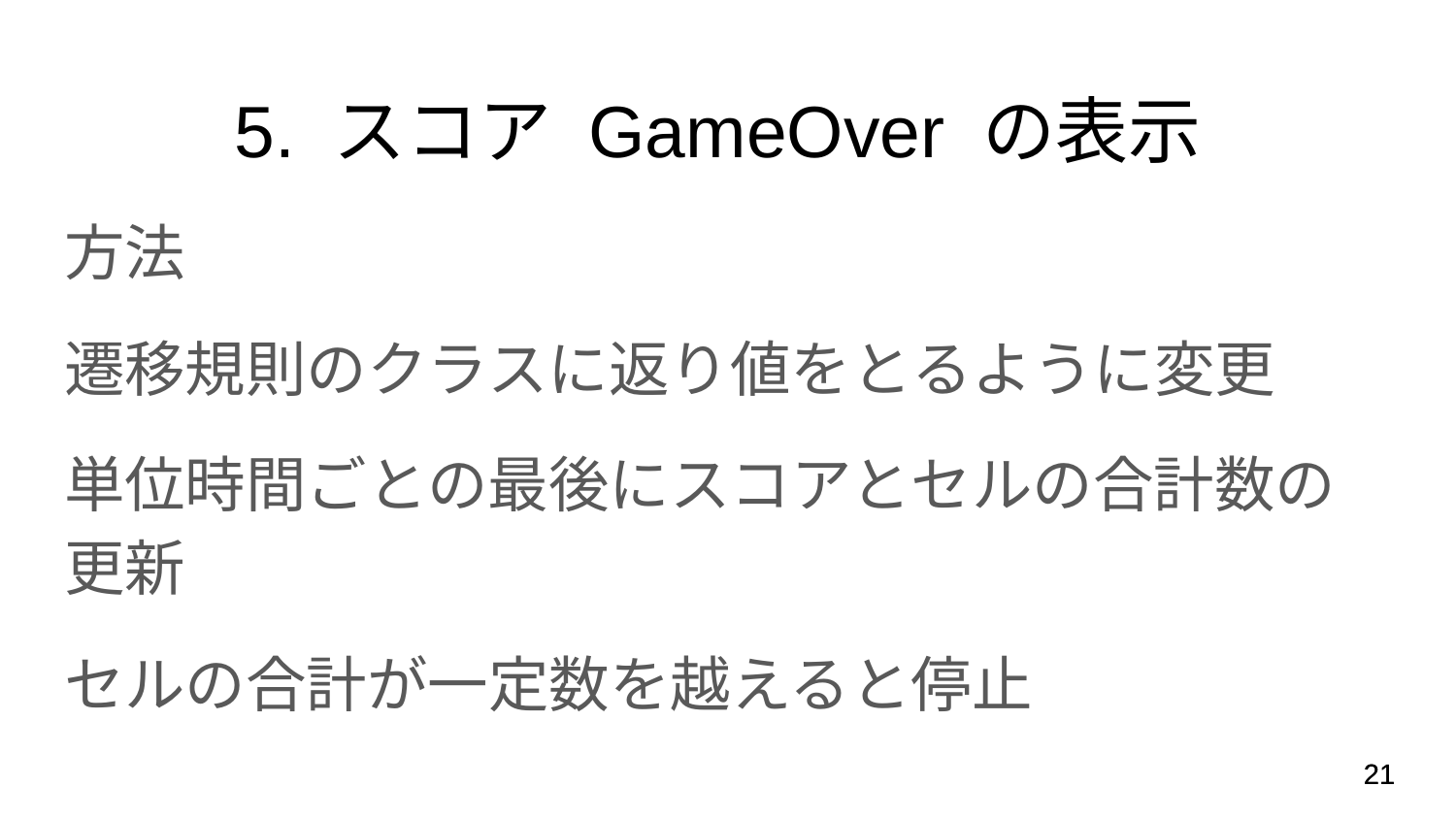

# 5. スコア GameOver の表示
方法
遷移規則のクラスに返り値をとるように変更
単位時間ごとの最後にスコアとセルの合計数の更新
セルの合計が一定数を越えると停止

21
21